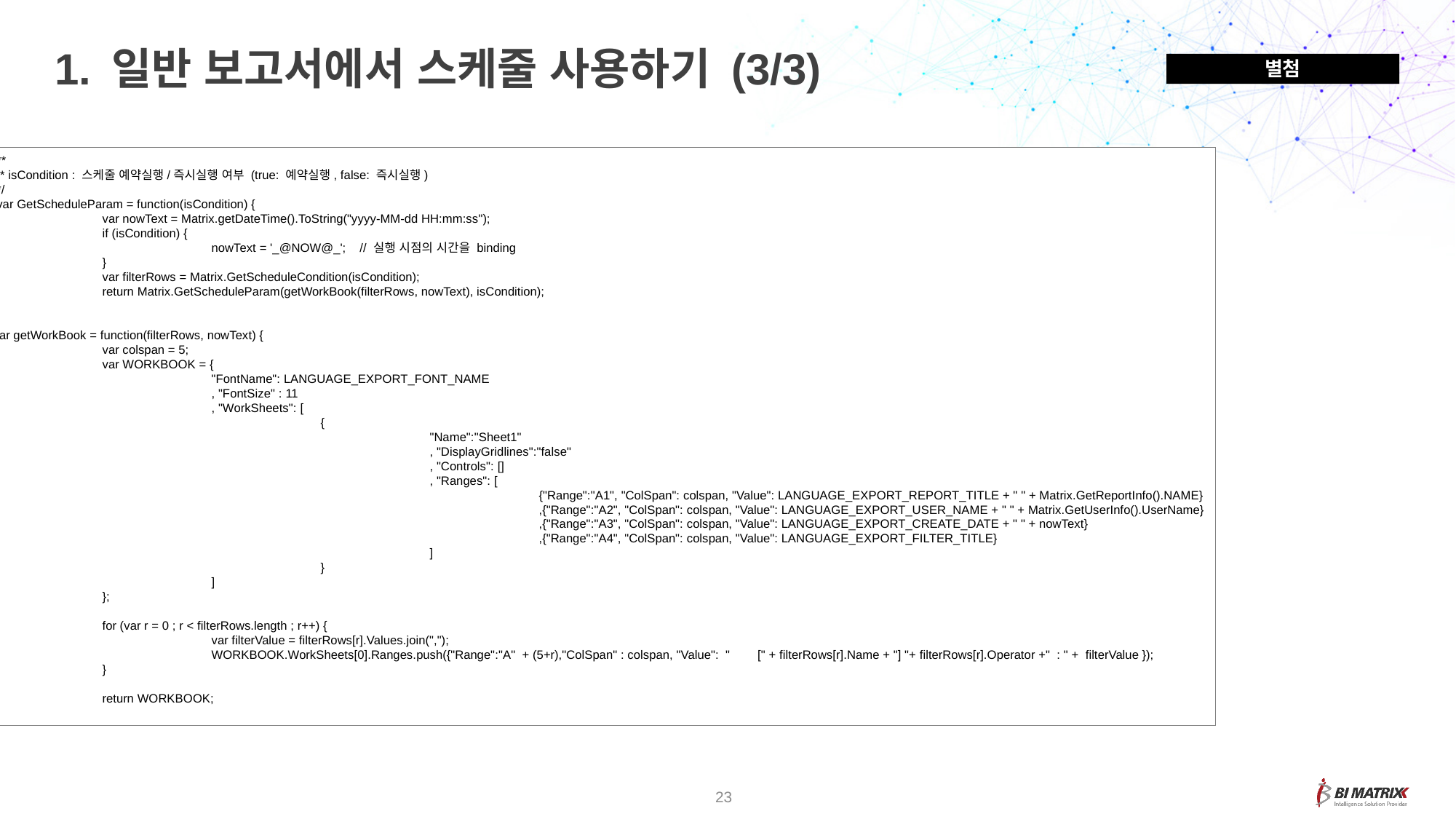

1. 일반 보고서에서 스케줄 사용하기 (3/3)
별첨
/**
  * isCondition : 스케줄 예약실행/즉시실행 여부 (true: 예약실행, false: 즉시실행)
 */
 var GetScheduleParam = function(isCondition) {
	var nowText = Matrix.getDateTime().ToString("yyyy-MM-dd HH:mm:ss");
	if (isCondition) {
		nowText = '_@NOW@_';    // 실행 시점의 시간을 binding
	}
	var filterRows = Matrix.GetScheduleCondition(isCondition);
	return Matrix.GetScheduleParam(getWorkBook(filterRows, nowText), isCondition);
};

var getWorkBook = function(filterRows, nowText) {
	var colspan = 5;
	var WORKBOOK = {
		"FontName": LANGUAGE_EXPORT_FONT_NAME
		, "FontSize" : 11
		, "WorkSheets": [
			{
				"Name":"Sheet1"
				, "DisplayGridlines":"false"
				, "Controls": []
				, "Ranges": [
					{"Range":"A1", "ColSpan": colspan, "Value": LANGUAGE_EXPORT_REPORT_TITLE + " " + Matrix.GetReportInfo().NAME}
					,{"Range":"A2", "ColSpan": colspan, "Value": LANGUAGE_EXPORT_USER_NAME + " " + Matrix.GetUserInfo().UserName}
					,{"Range":"A3", "ColSpan": colspan, "Value": LANGUAGE_EXPORT_CREATE_DATE + " " + nowText}
					,{"Range":"A4", "ColSpan": colspan, "Value": LANGUAGE_EXPORT_FILTER_TITLE}
				]
			}
		]
	};

	for (var r = 0 ; r < filterRows.length ; r++) {
		var filterValue = filterRows[r].Values.join(",");
		WORKBOOK.WorkSheets[0].Ranges.push({"Range":"A"  + (5+r),"ColSpan" : colspan, "Value":  "        [" + filterRows[r].Name + "] "+ filterRows[r].Operator +"  : " +  filterValue });
	}

	return WORKBOOK;
};
23